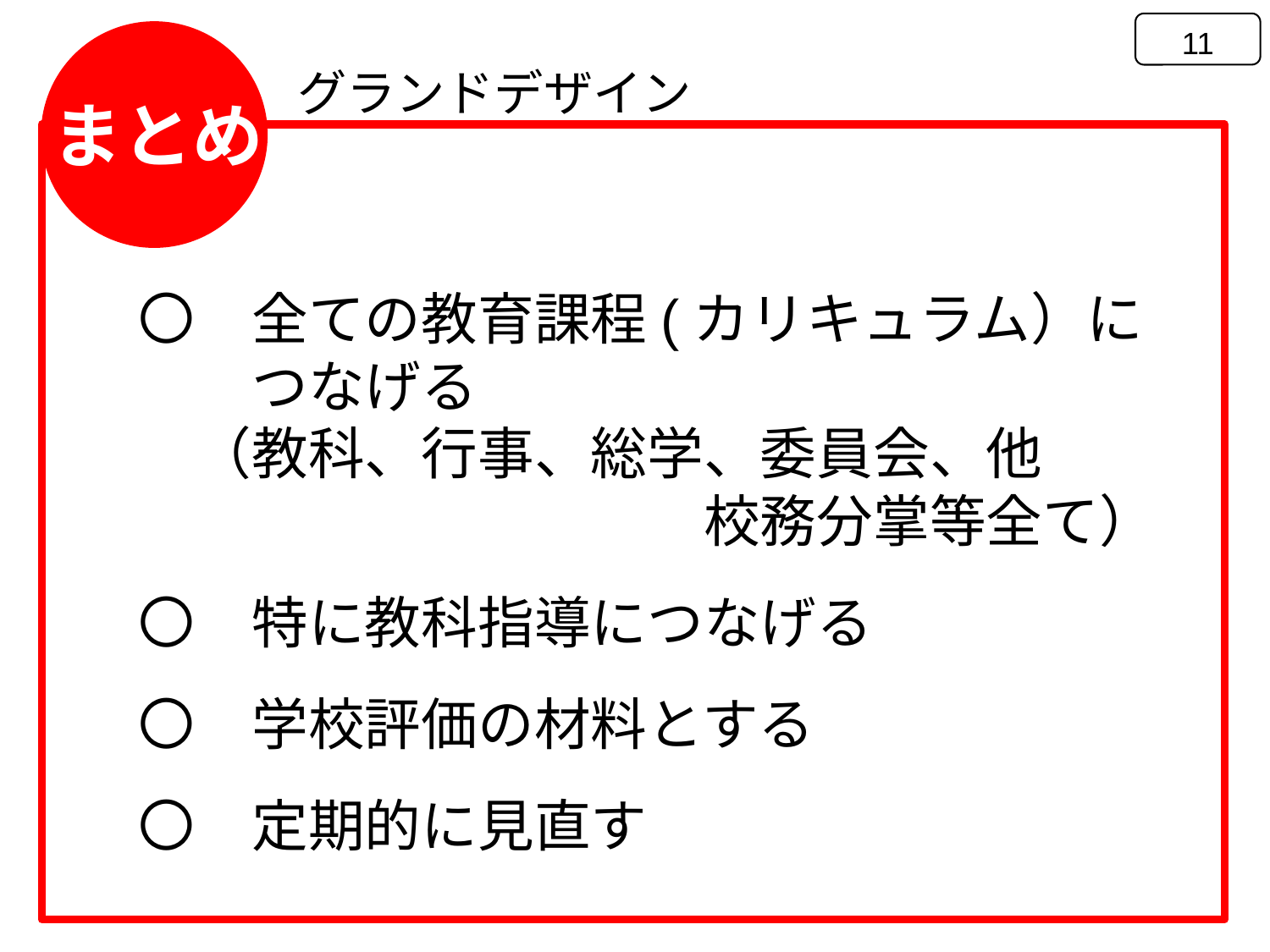

11

グランドデザイン
まとめ

〇　全ての教育課程(カリキュラム）に
　　つなげる
　（教科、行事、総学、委員会、他
　　　　　　　　　　校務分掌等全て）

〇　特に教科指導につなげる

〇　学校評価の材料とする

〇　定期的に見直す